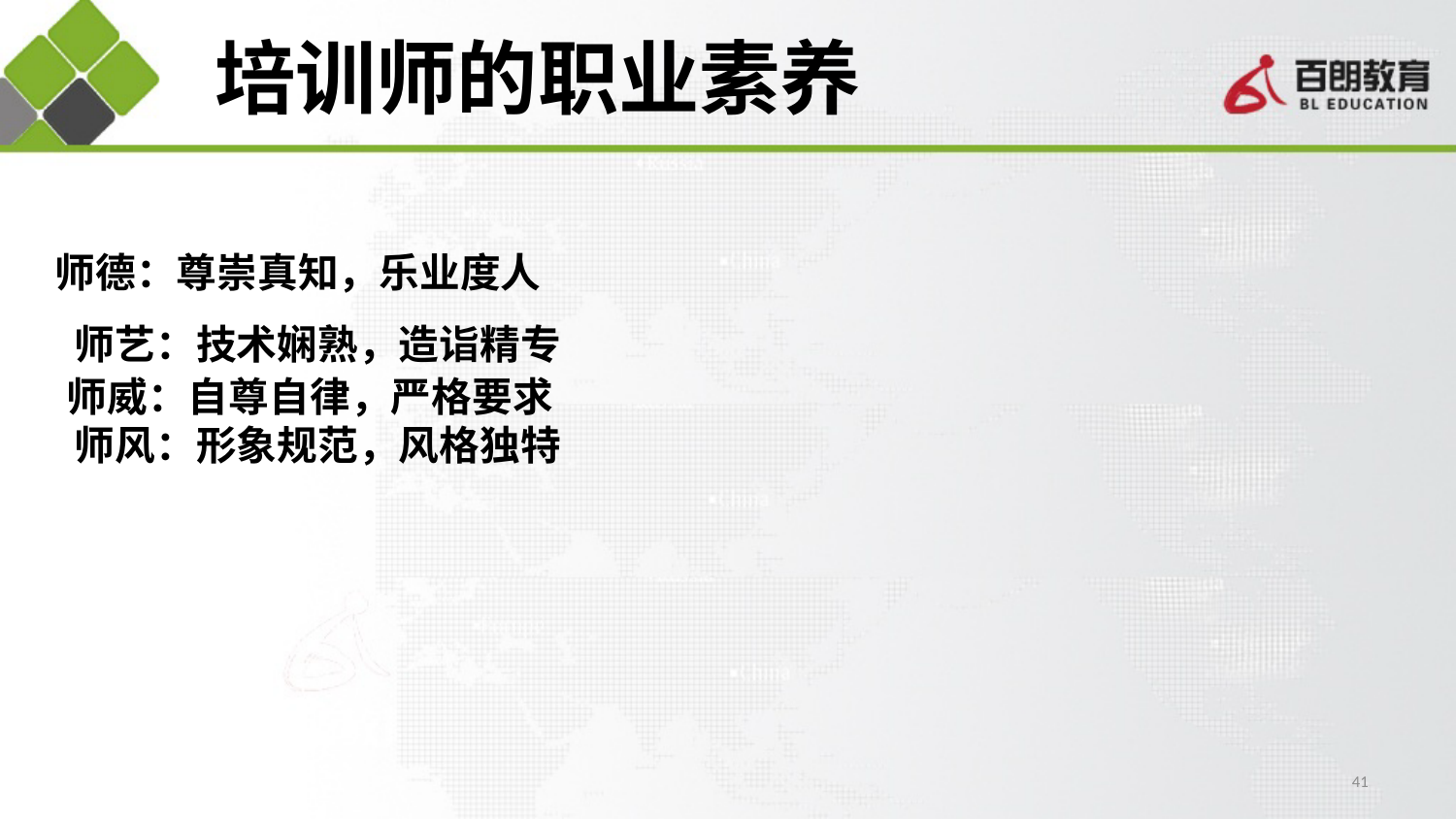

# 培训师的职业素养
师德：尊崇真知，乐业度人
师艺：技术娴熟，造诣精专
师威：自尊自律，严格要求
师风：形象规范，风格独特
41